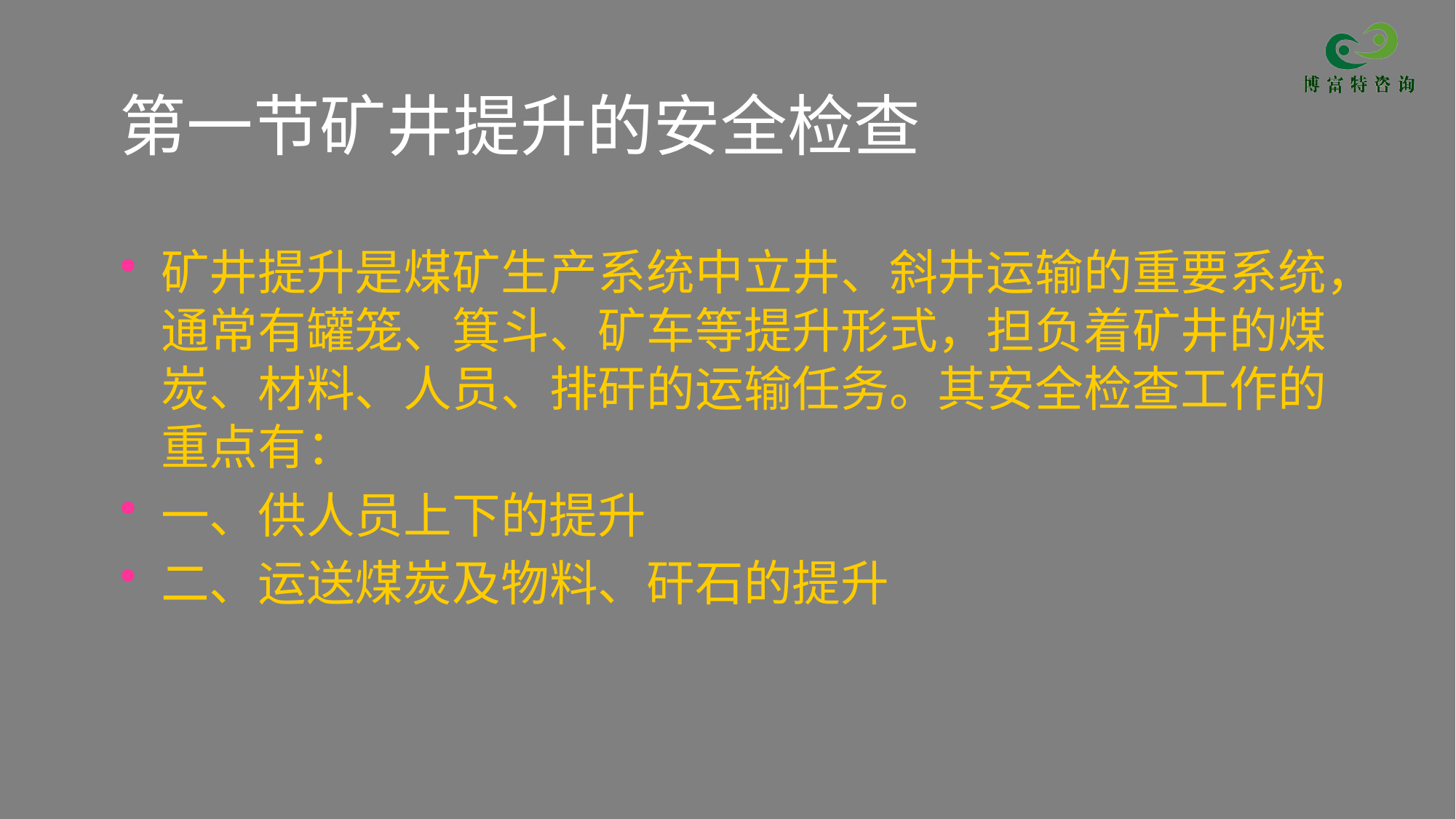

# 第一节矿井提升的安全检查
矿井提升是煤矿生产系统中立井、斜井运输的重要系统，通常有罐笼、箕斗、矿车等提升形式，担负着矿井的煤炭、材料、人员、排矸的运输任务。其安全检查工作的重点有：
一、供人员上下的提升
二、运送煤炭及物料、矸石的提升